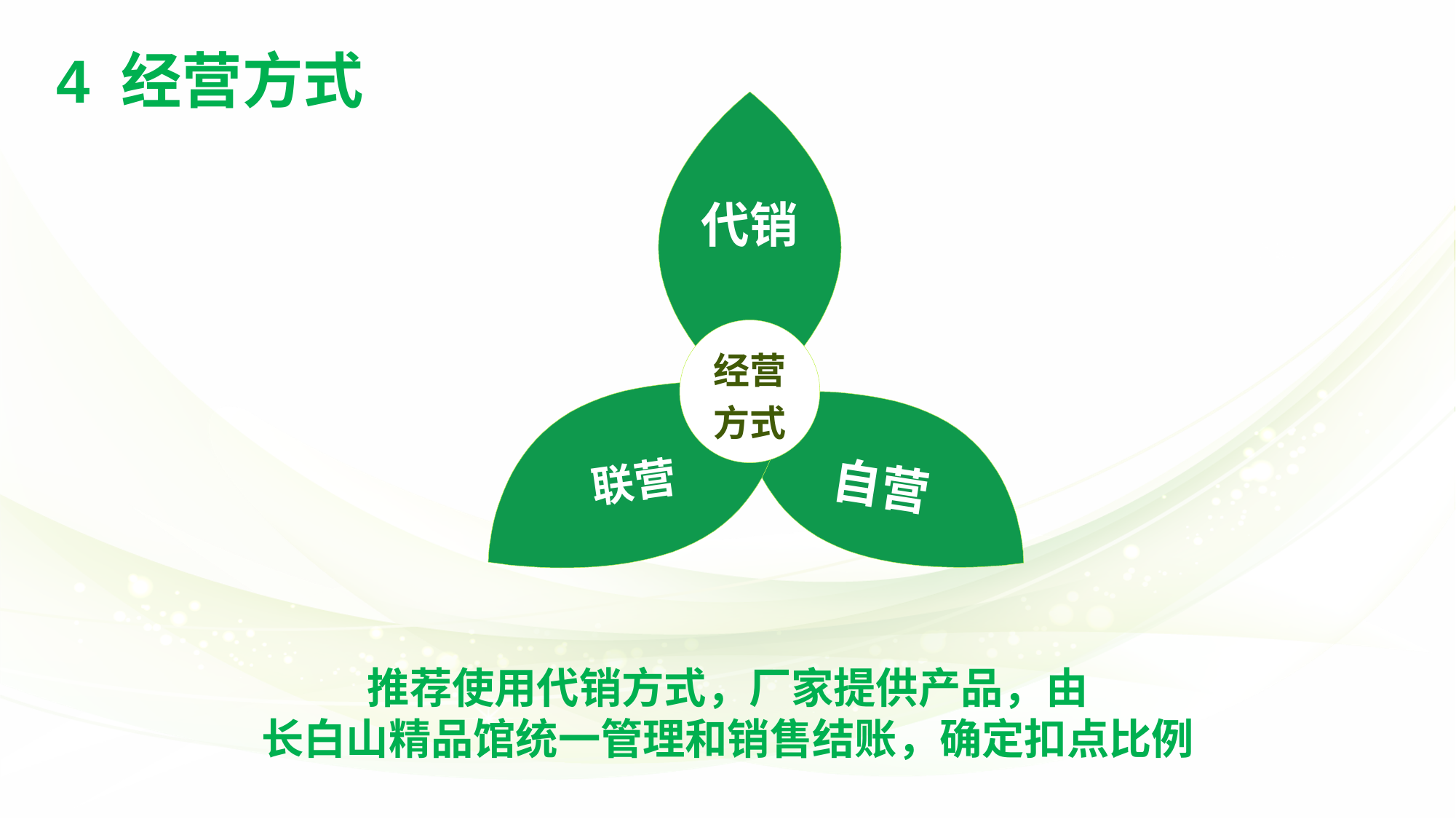

4 经营方式
代销
经营方式
联营
自营
推荐使用代销方式，厂家提供产品，由
长白山精品馆统一管理和销售结账，确定扣点比例